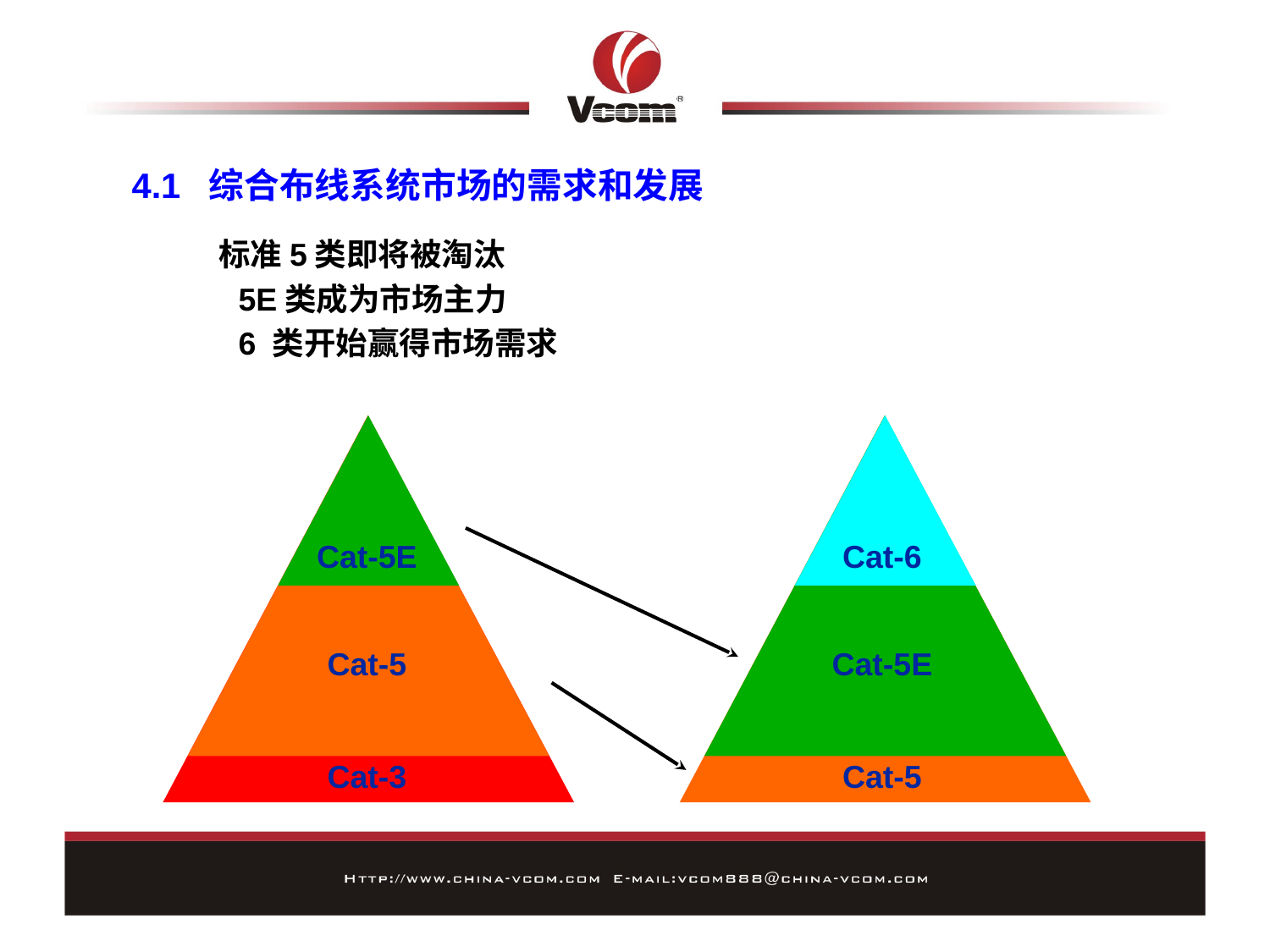

# 4.1  综合布线系统市场的需求和发展
           标准5类即将被淘汰
            5E类成为市场主力
            6 类开始赢得市场需求

Cat-5E
Cat-5
Cat-3

Cat-6
Cat-5E
Cat-5